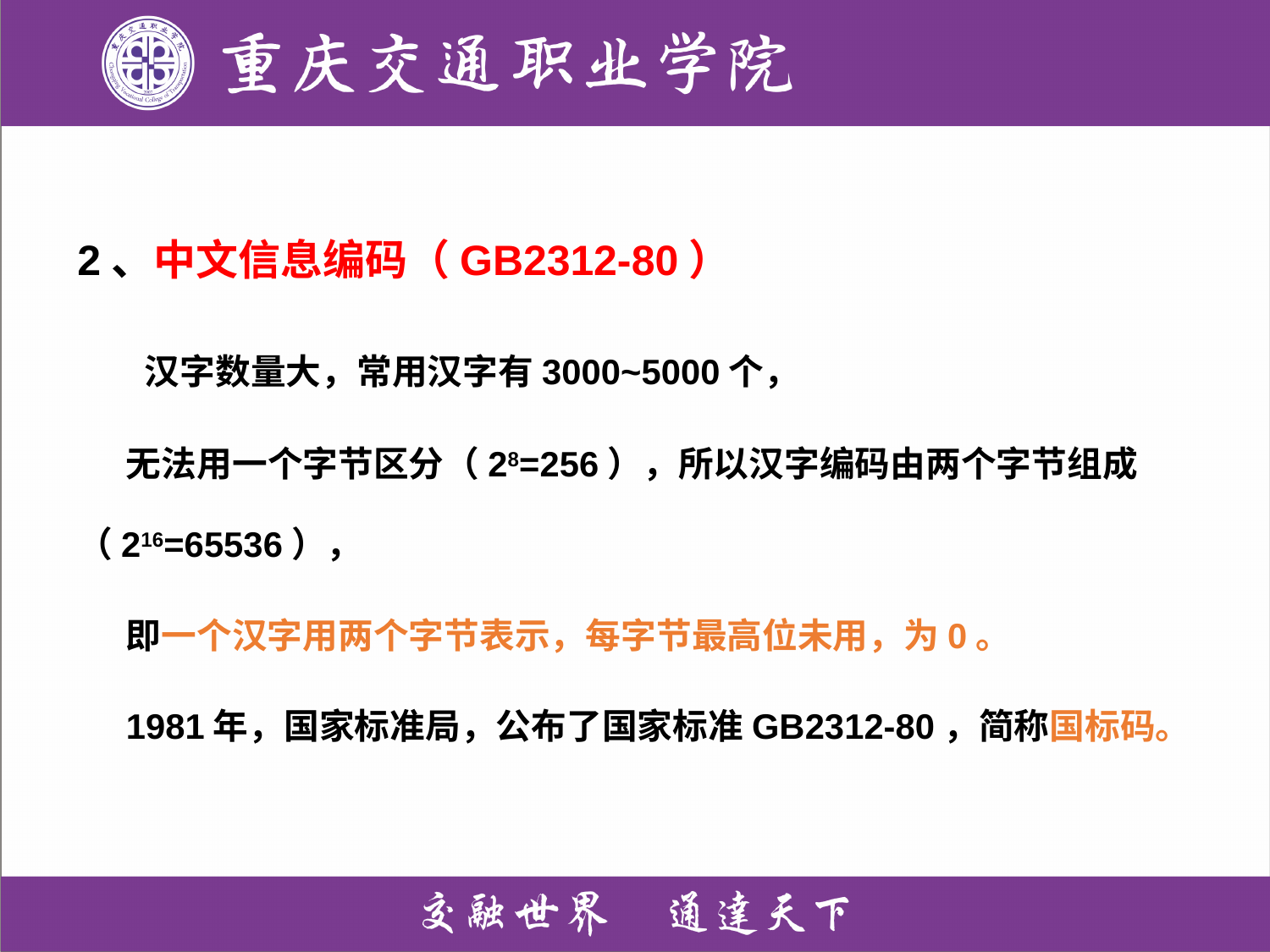

2、中文信息编码（GB2312-80）
      汉字数量大，常用汉字有3000~5000个，
     无法用一个字节区分（28=256），所以汉字编码由两个字节组成（216=65536），
     即一个汉字用两个字节表示，每字节最高位未用，为0。
     1981年，国家标准局，公布了国家标准GB2312-80，简称国标码。